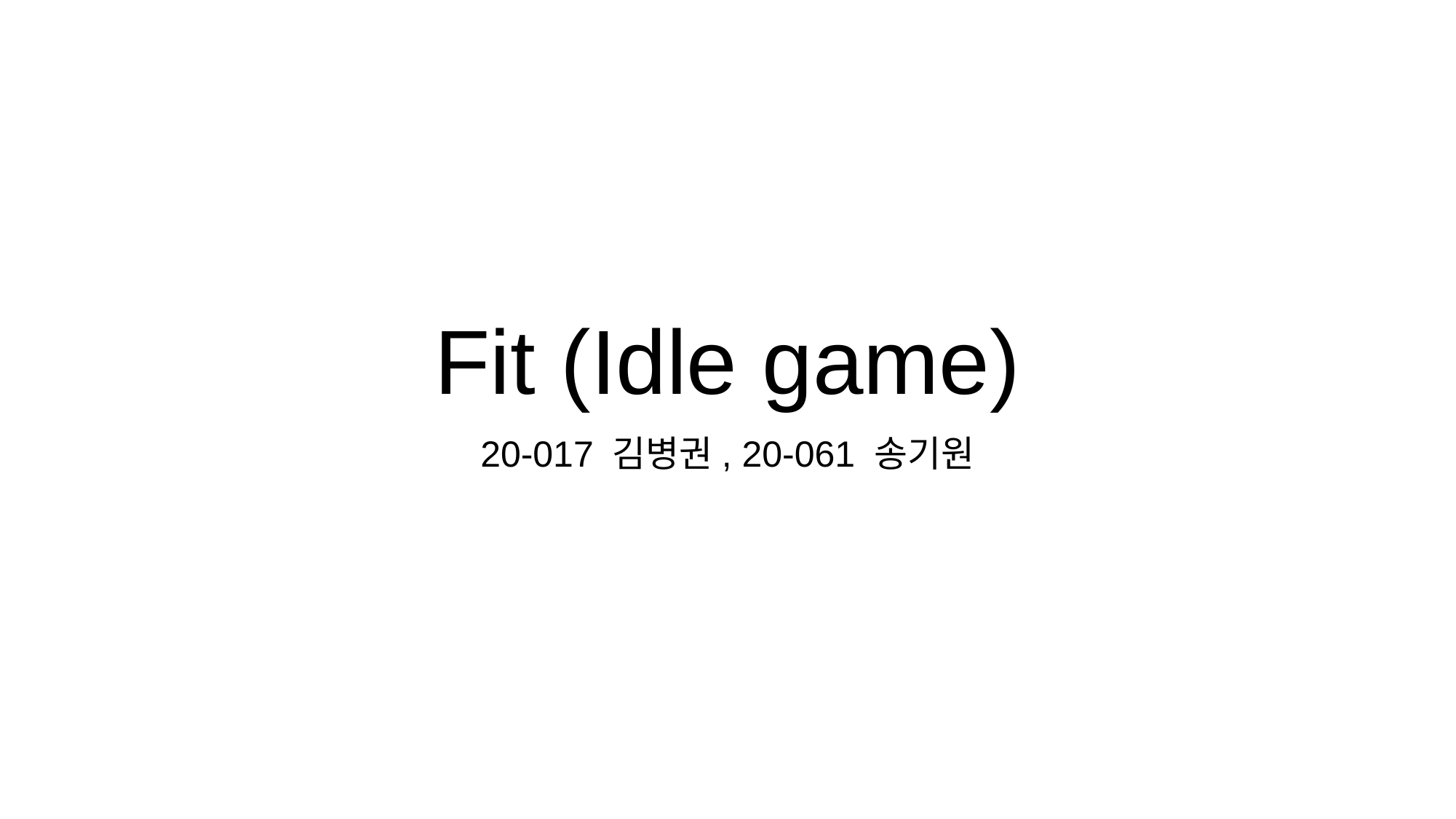

# Fit (Idle game)
20-017 김병권, 20-061 송기원